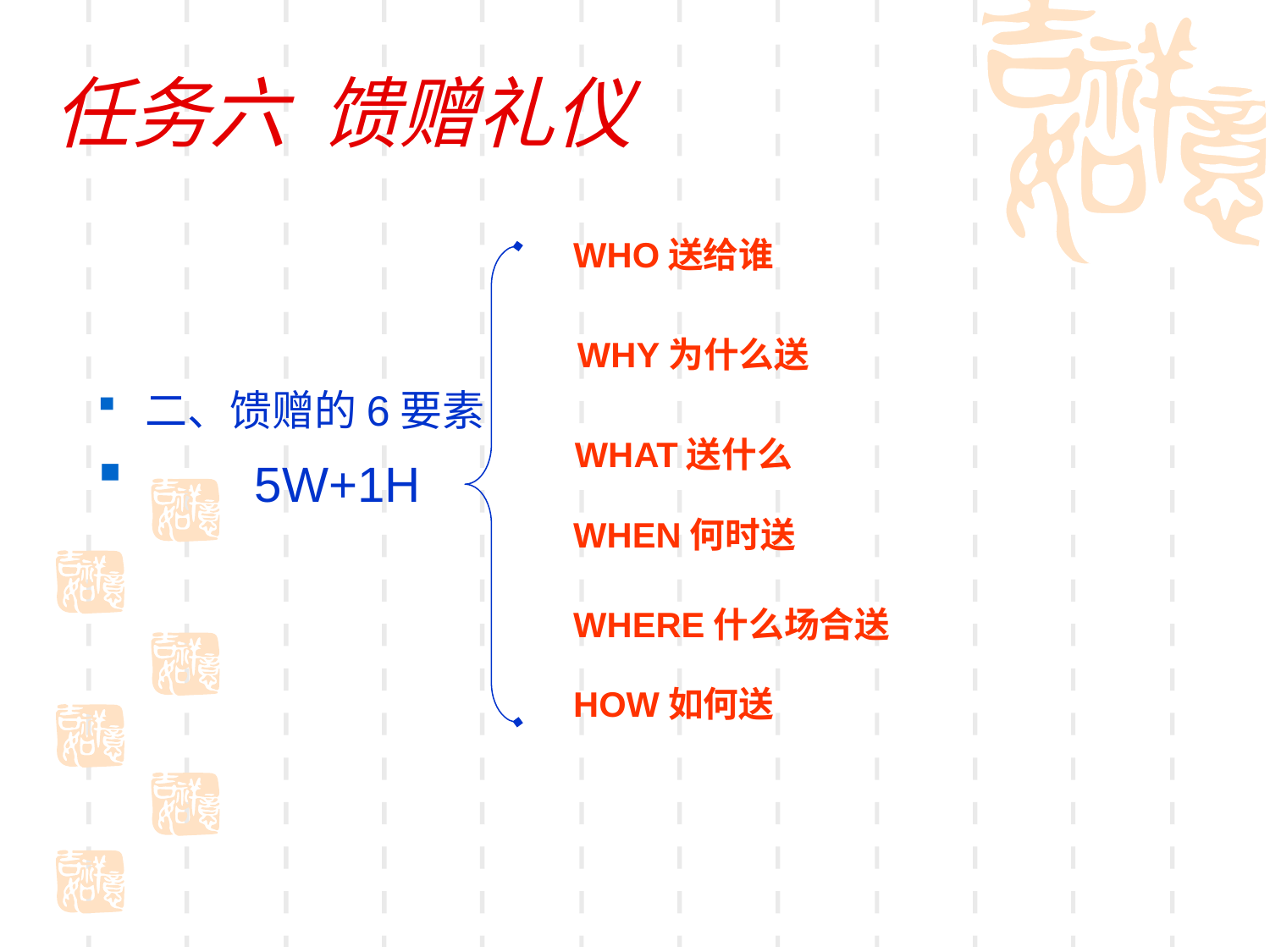

# 任务六  馈赠礼仪

二、馈赠的6要素
       5W+1H

WHO送给谁

WHY为什么送
WHAT送什么
WHEN何时送
WHERE什么场合送
HOW如何送